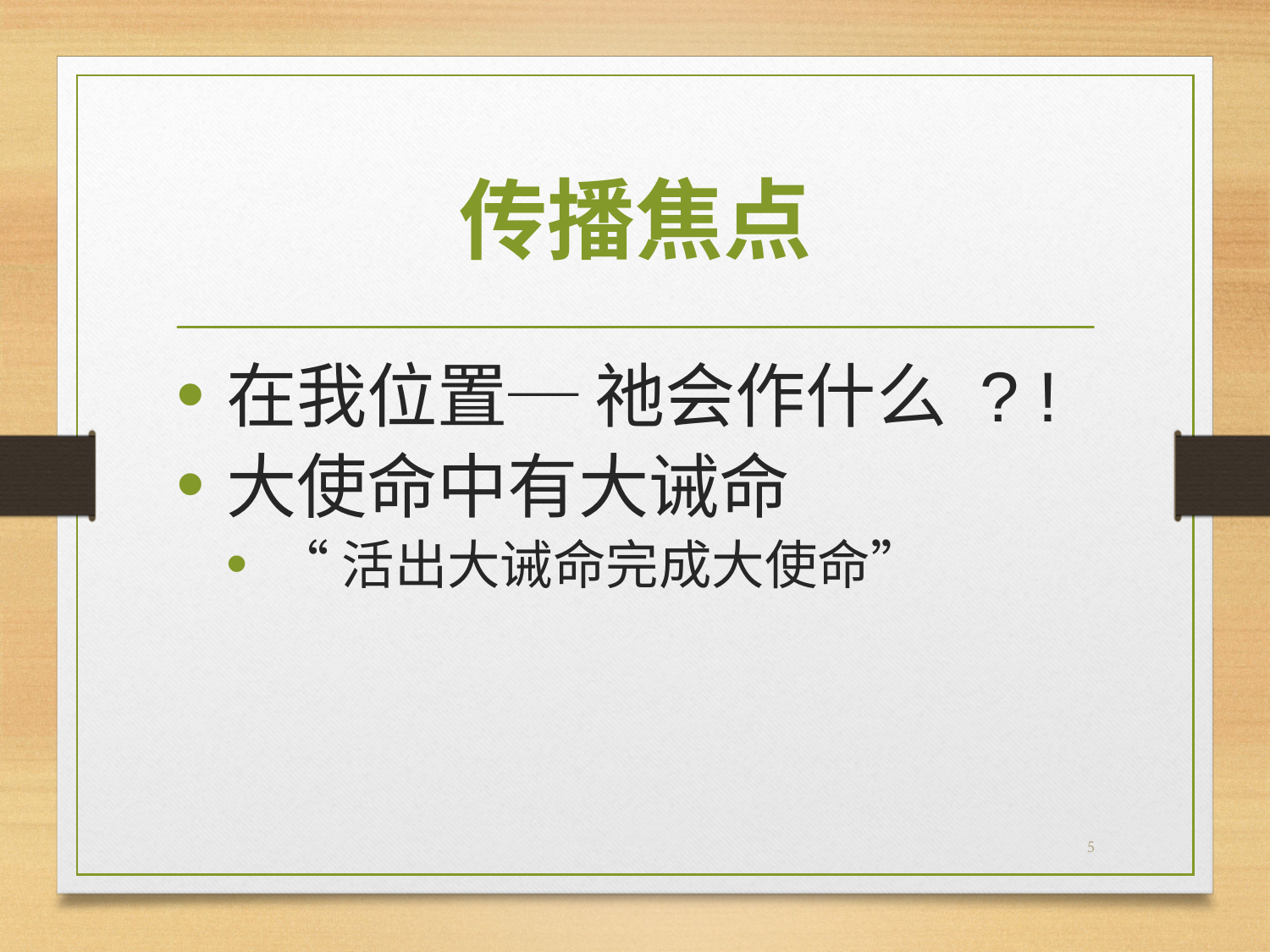

# 传播焦点
在我位置─ 祂会作什么 ? !
大使命中有大诫命
“活出大诫命完成大使命”
5